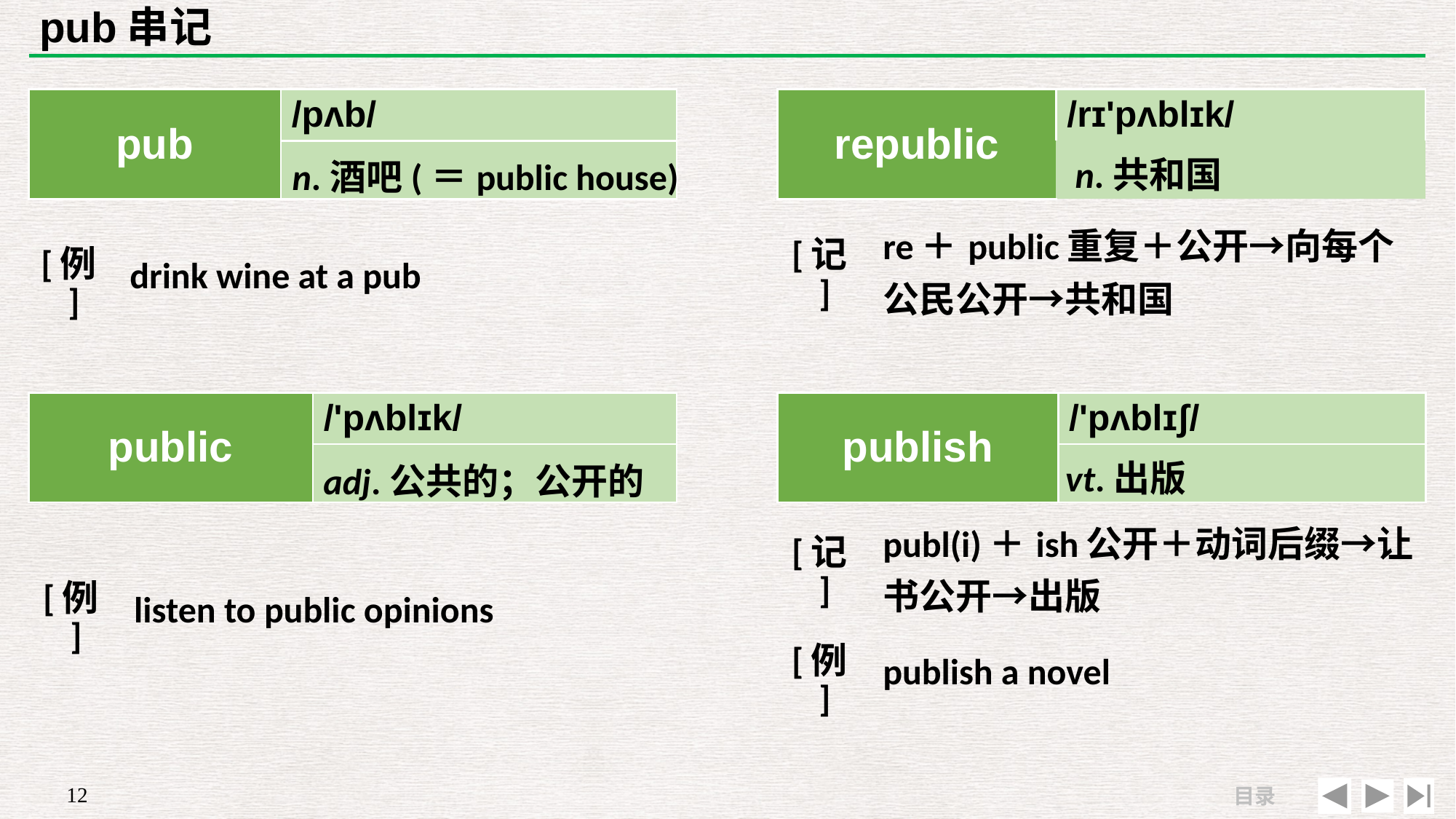

# pub串记

| pub | /pʌb/ |
| --- | --- |
|  |  |
| republic | /rɪ'pʌblɪk/ |
| --- | --- |
|  |  |
n.共和国
n.酒吧(＝public house)
|  |  |
| --- | --- |
| [例] | drink wine at a pub |
| [记] | re＋public重复＋公开→向每个 公民公开→共和国 |
| --- | --- |
|  |  |
| public | /'pʌblɪk/ |
| --- | --- |
|  |  |
| publish | /'pʌblɪʃ/ |
| --- | --- |
|  |  |
vt.出版
adj.公共的；公开的
| [记] | publ(i)＋ish公开＋动词后缀→让书公开→出版 |
| --- | --- |
| [例] | publish a novel |
|  |  |
| --- | --- |
| [例] | listen to public opinions |